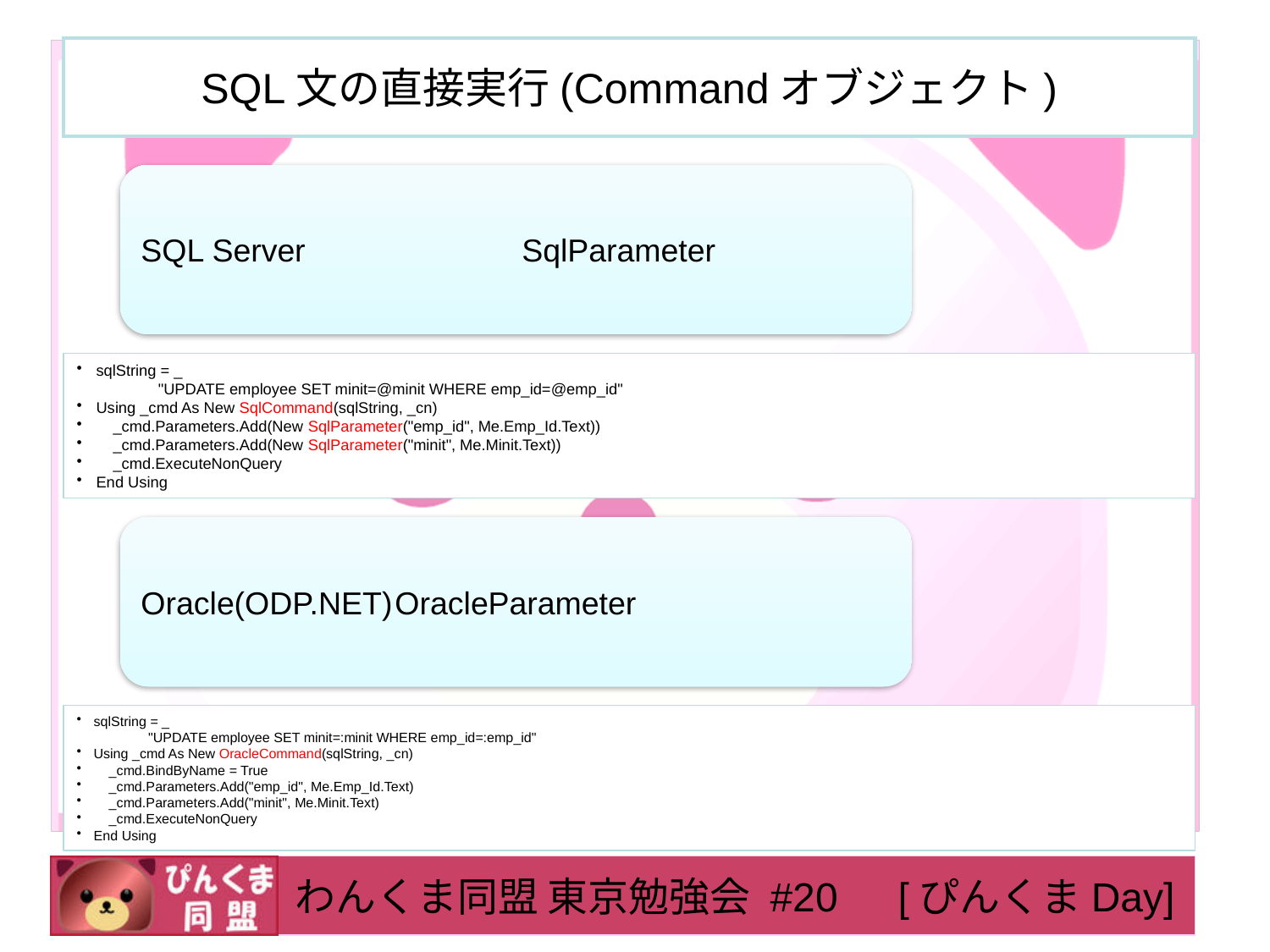

# SQL文の直接実行(Commandオブジェクト)
SQL Server		SqlParameter
sqlString = _
	"UPDATE employee SET minit=@minit WHERE emp_id=@emp_id"
Using _cmd As New SqlCommand(sqlString, _cn)
    _cmd.Parameters.Add(New SqlParameter("emp_id", Me.Emp_Id.Text))
    _cmd.Parameters.Add(New SqlParameter("minit", Me.Minit.Text))
Oracle(ODP.NET)	OracleParameter
sqlString = _
	"UPDATE employee SET minit=:minit WHERE emp_id=:emp_id"
Using _cmd As New OracleCommand(sqlString, _cn)
    _cmd.BindByName = True
    _cmd.Parameters.Add("minit", Me.Minit.Text)
    _cmd.ExecuteNonQuery
End Using
    _cmd.ExecuteNonQuery
End Using
    _cmd.Parameters.Add("emp_id", Me.Emp_Id.Text)